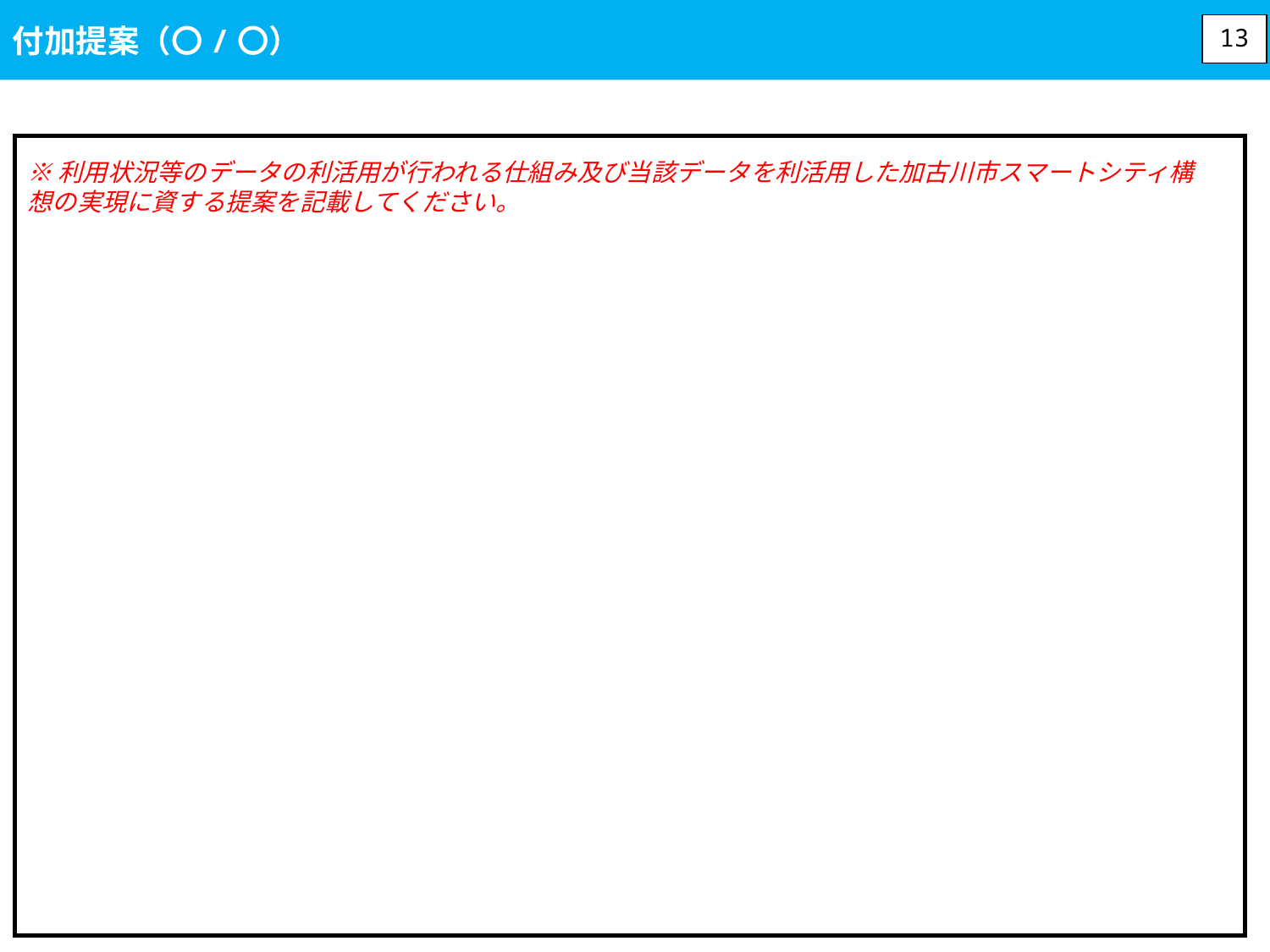

付加提案（〇/〇）
13

※利用状況等のデータの利活用が行われる仕組み及び当該データを利活用した加古川市スマートシティ構想の実現に資する提案を記載してください。